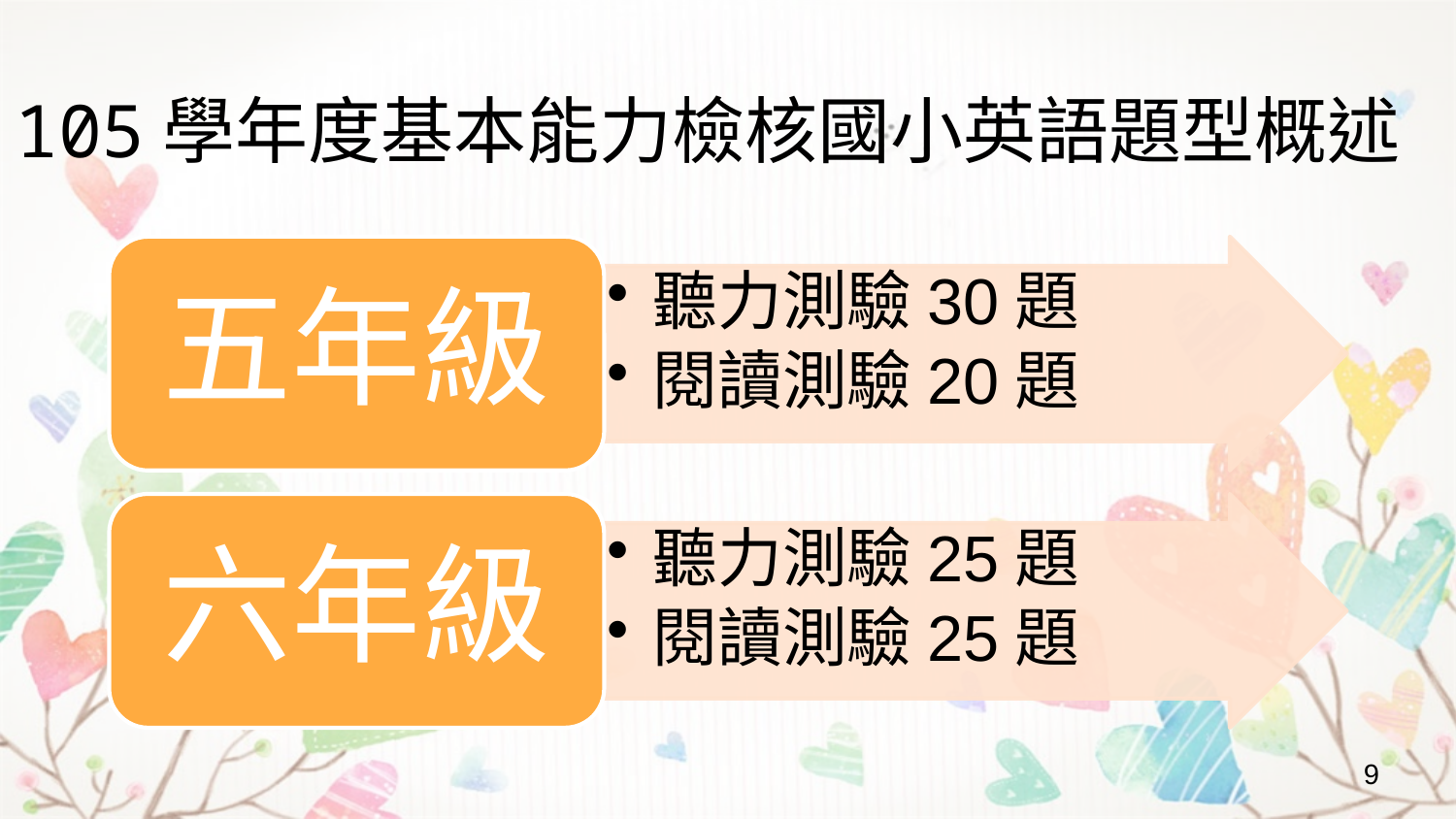

# 105學年度基本能力檢核國小英語題型概述
聽力測驗30題
閱讀測驗20題
五年級
聽力測驗25題
閱讀測驗25題
六年級
9